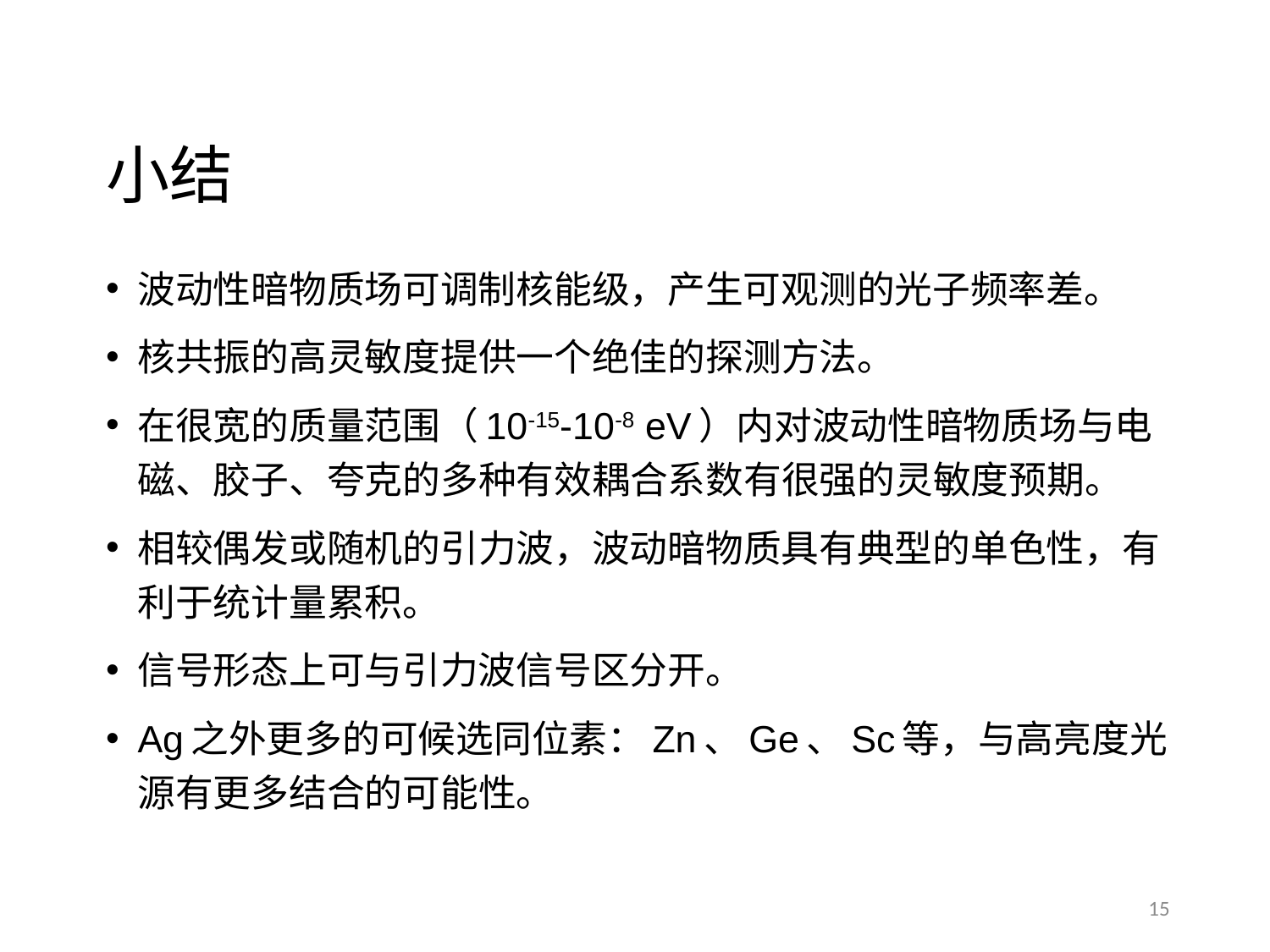

# 小结
波动性暗物质场可调制核能级，产生可观测的光子频率差。
核共振的高灵敏度提供一个绝佳的探测方法。
在很宽的质量范围（10-15-10-8 eV）内对波动性暗物质场与电磁、胶子、夸克的多种有效耦合系数有很强的灵敏度预期。
相较偶发或随机的引力波，波动暗物质具有典型的单色性，有利于统计量累积。
信号形态上可与引力波信号区分开。
Ag之外更多的可候选同位素：Zn、Ge、Sc等，与高亮度光源有更多结合的可能性。
15